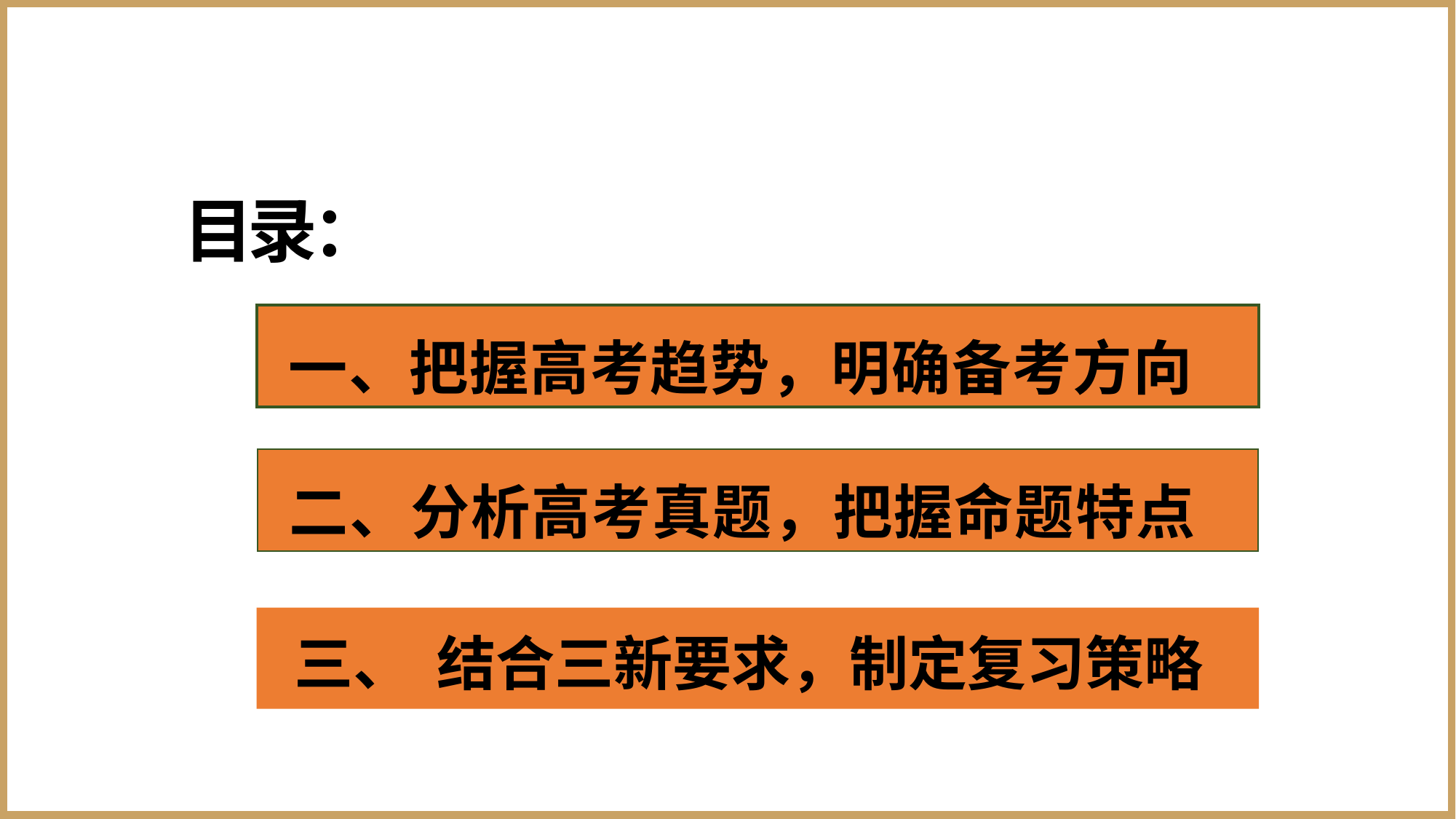

目录：
| 一、把握高考趋势，明确备考方向 |
| --- |
| 二、分析高考真题，把握命题特点 |
| --- |

三、 结合三新要求，制定复习策略